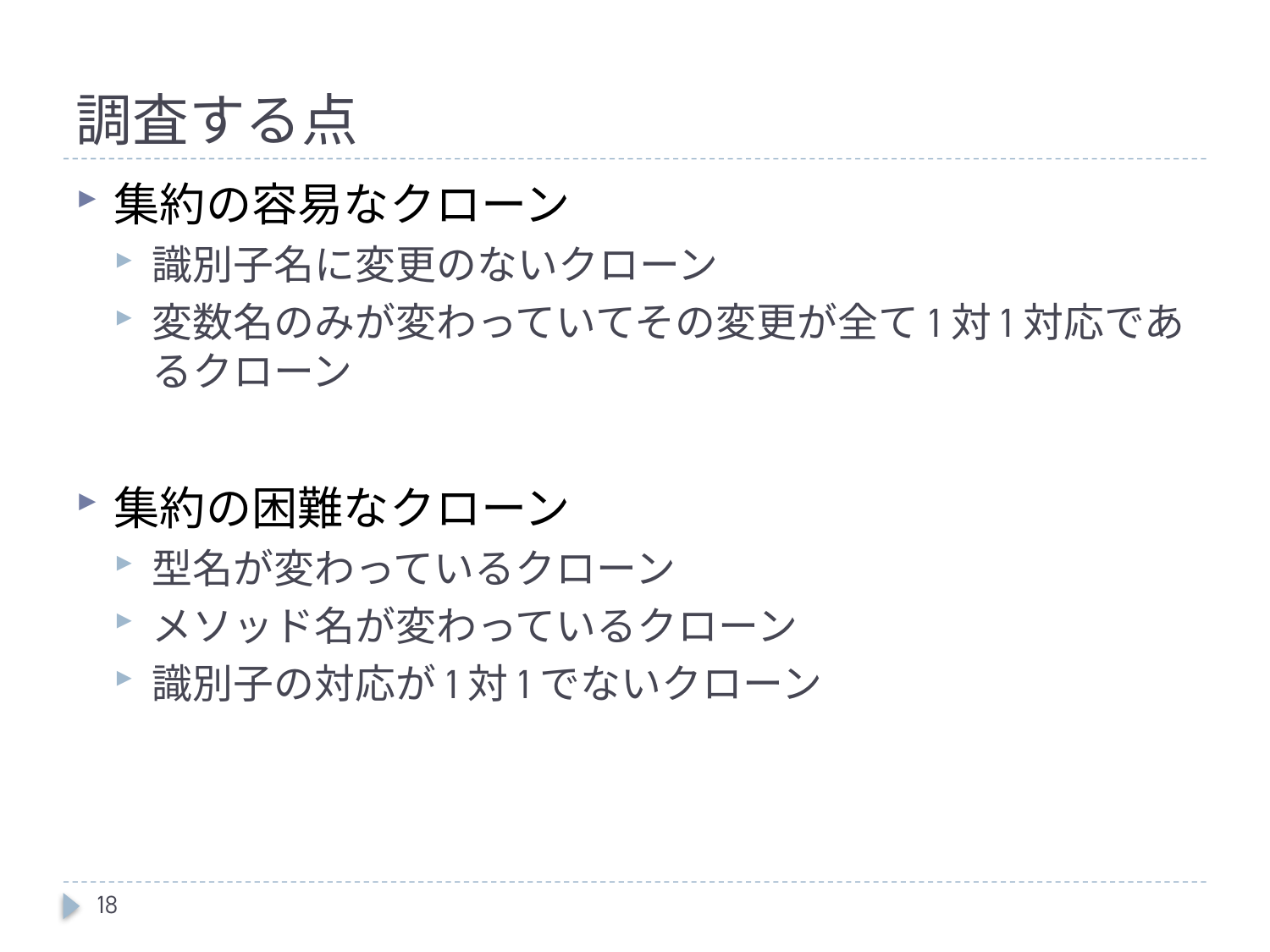

# 調査する点
集約の容易なクローン
識別子名に変更のないクローン
変数名のみが変わっていてその変更が全て1対1対応であるクローン

集約の困難なクローン
型名が変わっているクローン
メソッド名が変わっているクローン
識別子の対応が1対1でないクローン

18